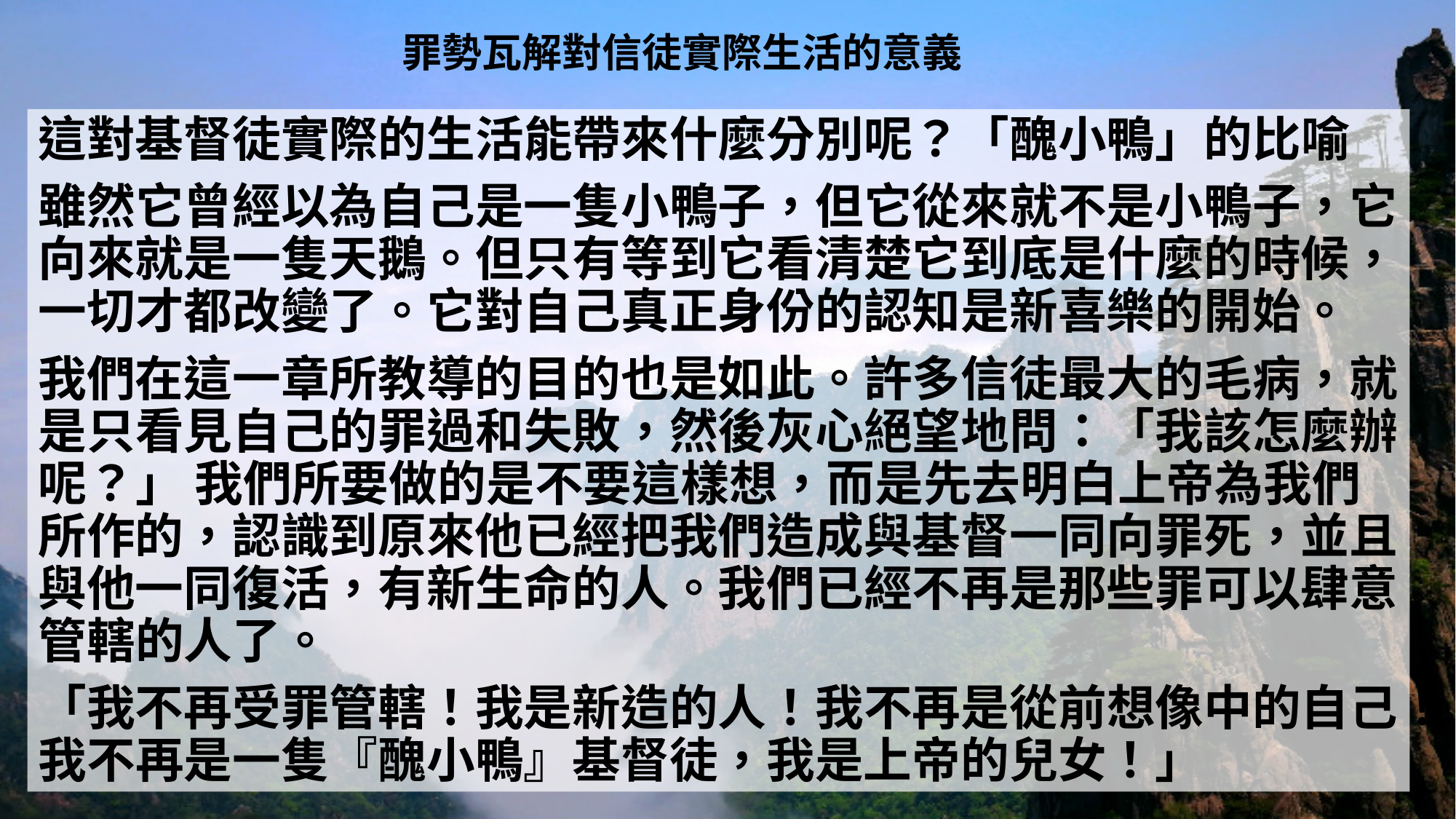

# 罪勢瓦解對信徒實際生活的意義
這對基督徒實際的生活能帶來什麼分別呢？「醜小鴨」的比喻
雖然它曾經以為自己是一隻小鴨子，但它從來就不是小鴨子，它向來就是一隻天鵝。但只有等到它看清楚它到底是什麼的時候，一切才都改變了。它對自己真正身份的認知是新喜樂的開始。
我們在這一章所教導的目的也是如此。許多信徒最大的毛病，就是只看見自己的罪過和失敗，然後灰心絕望地問：「我該怎麼辦呢？」 我們所要做的是不要這樣想，而是先去明白上帝為我們所作的，認識到原來他已經把我們造成與基督一同向罪死，並且與他一同復活，有新生命的人。我們已經不再是那些罪可以肆意管轄的人了。
「我不再受罪管轄！我是新造的人！我不再是從前想像中的自己！我不再是一隻『醜小鴨』基督徒，我是上帝的兒女！」